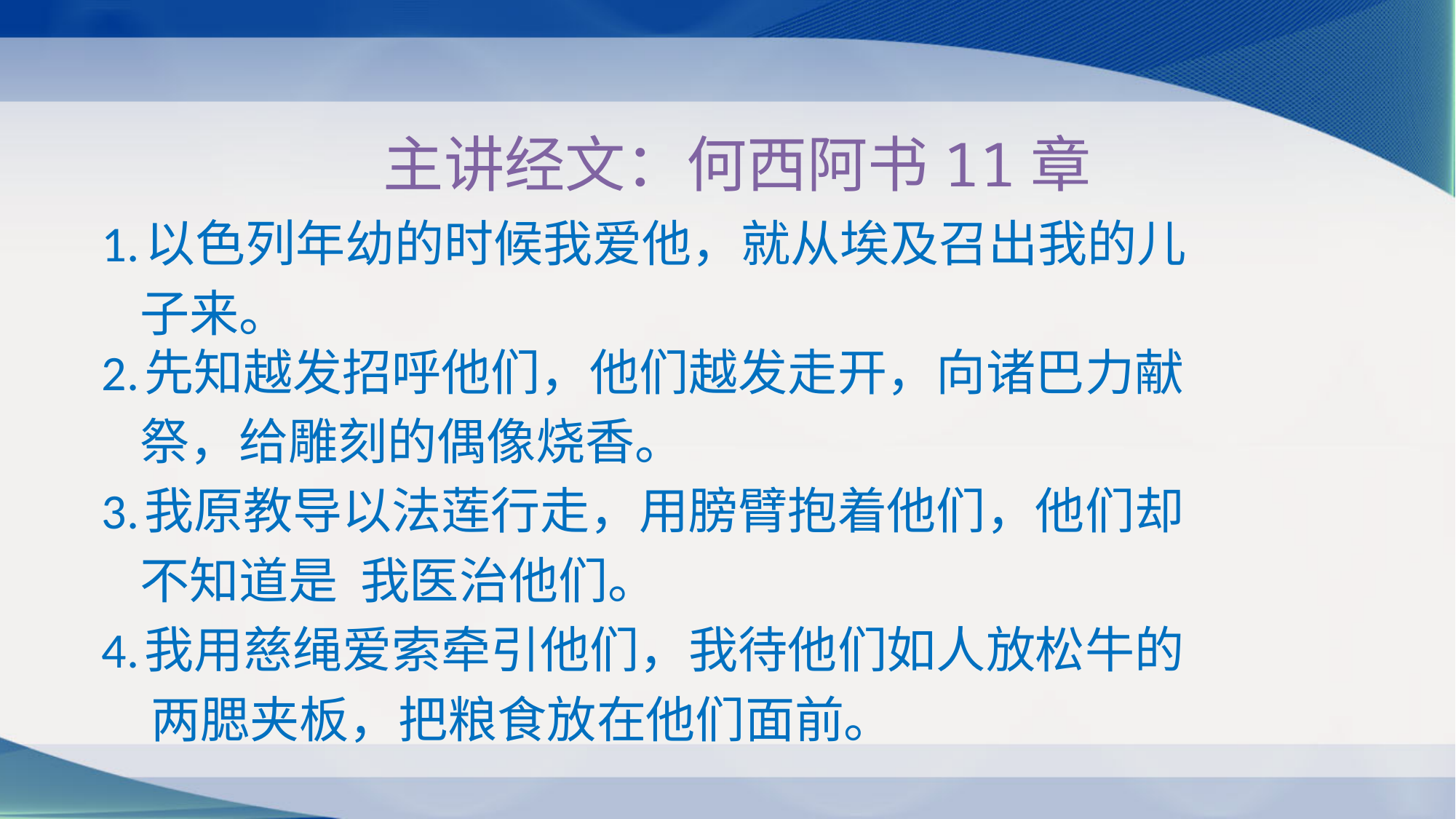

主讲经文：何西阿书11章

1.以色列年幼的时候我爱他，就从埃及召出我的儿
   子来。
2.先知越发招呼他们，他们越发走开，向诸巴力献
   祭，给雕刻的偶像烧香。
3.我原教导以法莲行走，用膀臂抱着他们，他们却
   不知道是  我医治他们。
4.我用慈绳爱索牵引他们，我待他们如人放松牛的
    两腮夹板，把粮食放在他们面前。